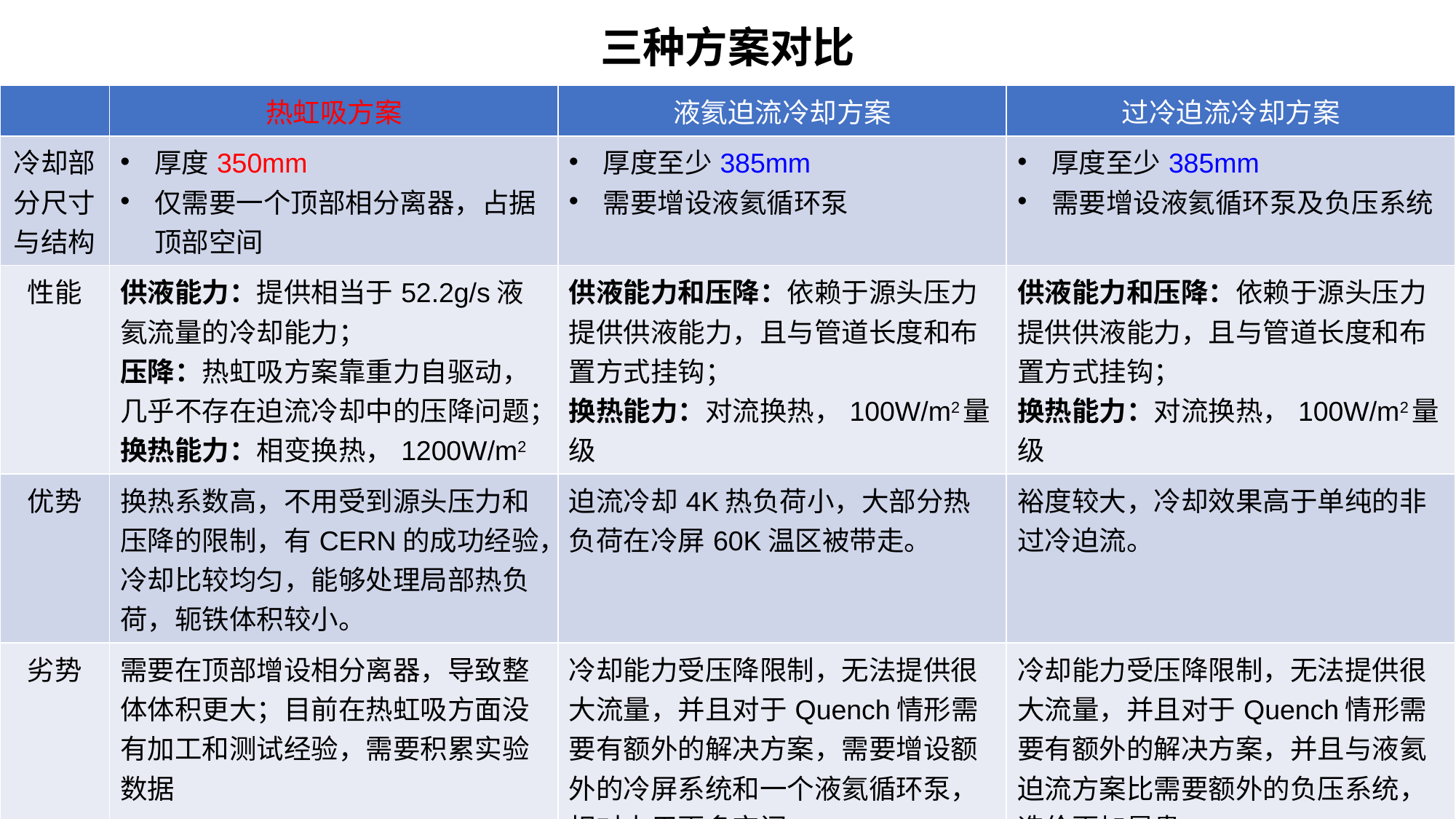

三种方案对比
|  | 热虹吸方案 | 液氦迫流冷却方案 | 过冷迫流冷却方案 |
| --- | --- | --- | --- |
| 冷却部分尺寸与结构 | 厚度350mm 仅需要一个顶部相分离器，占据顶部空间 | 厚度至少385mm 需要增设液氦循环泵 | 厚度至少385mm 需要增设液氦循环泵及负压系统 |
| 性能 | 供液能力：提供相当于52.2g/s液氦流量的冷却能力； 压降：热虹吸方案靠重力自驱动，几乎不存在迫流冷却中的压降问题； 换热能力：相变换热，1200W/m2 | 供液能力和压降：依赖于源头压力提供供液能力，且与管道长度和布置方式挂钩； 换热能力：对流换热，100W/m2量级 | 供液能力和压降：依赖于源头压力提供供液能力，且与管道长度和布置方式挂钩； 换热能力：对流换热，100W/m2量级 |
| 优势 | 换热系数高，不用受到源头压力和压降的限制，有CERN的成功经验，冷却比较均匀，能够处理局部热负荷，轭铁体积较小。 | 迫流冷却4K热负荷小，大部分热负荷在冷屏60K温区被带走。 | 裕度较大，冷却效果高于单纯的非过冷迫流。 |
| 劣势 | 需要在顶部增设相分离器，导致整体体积更大；目前在热虹吸方面没有加工和测试经验，需要积累实验数据 | 冷却能力受压降限制，无法提供很大流量，并且对于Quench情形需要有额外的解决方案，需要增设额外的冷屏系统和一个液氦循环泵，相对占用更多空间 | 冷却能力受压降限制，无法提供很大流量，并且对于Quench情形需要有额外的解决方案，并且与液氦迫流方案比需要额外的负压系统，造价更加昂贵。 |
| 造价 | 额外的造价是顶部相分离器和运行费用 | 需要额外增设液氦循环泵和额外的冷屏等装置 | 需要额外增设液氦循环泵、负压系统和额外的冷屏等装置 |